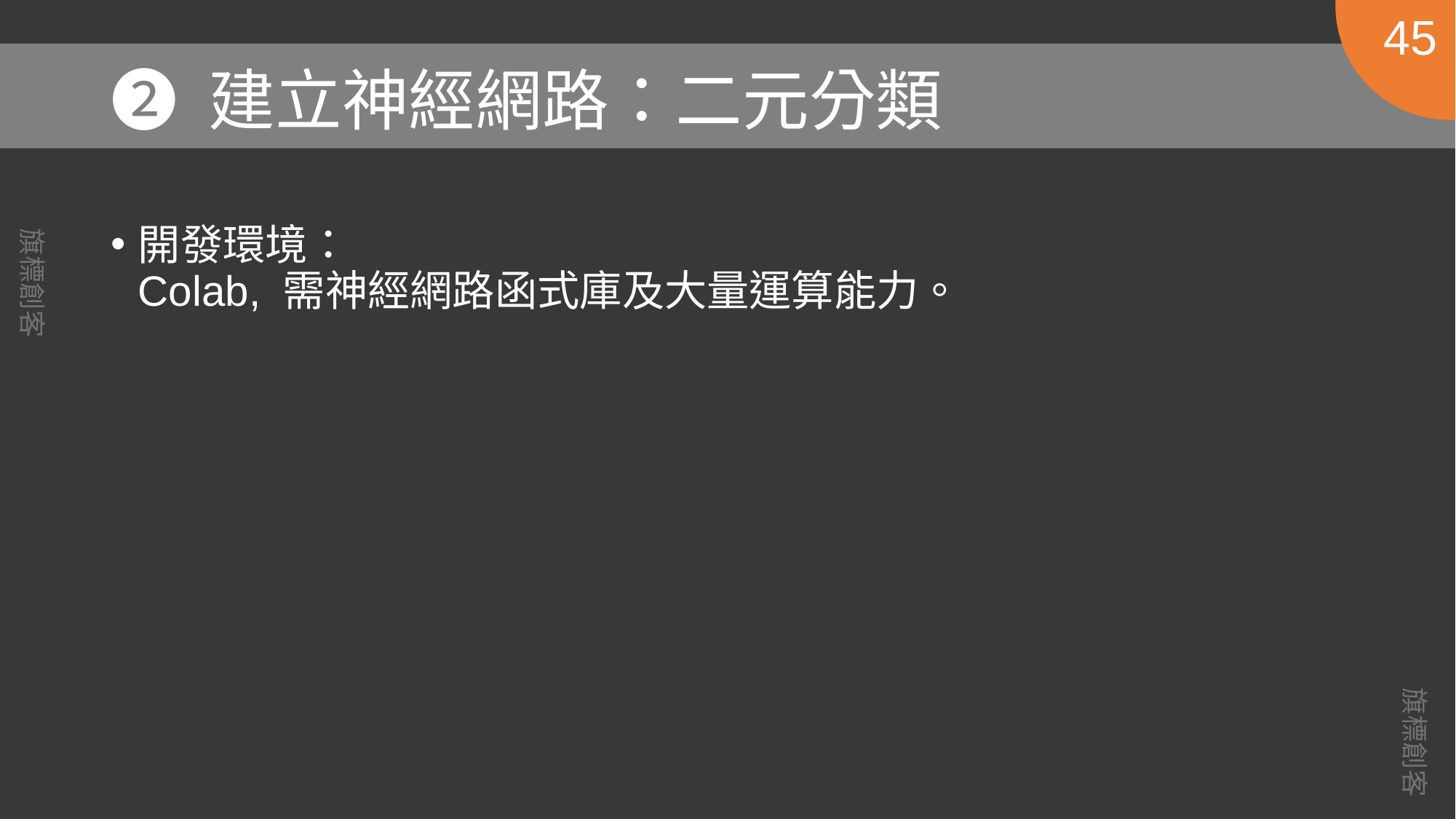

45
# ❷ 建立神經網路：二元分類
開發環境：
Colab, 需神經網路函式庫及大量運算能力。